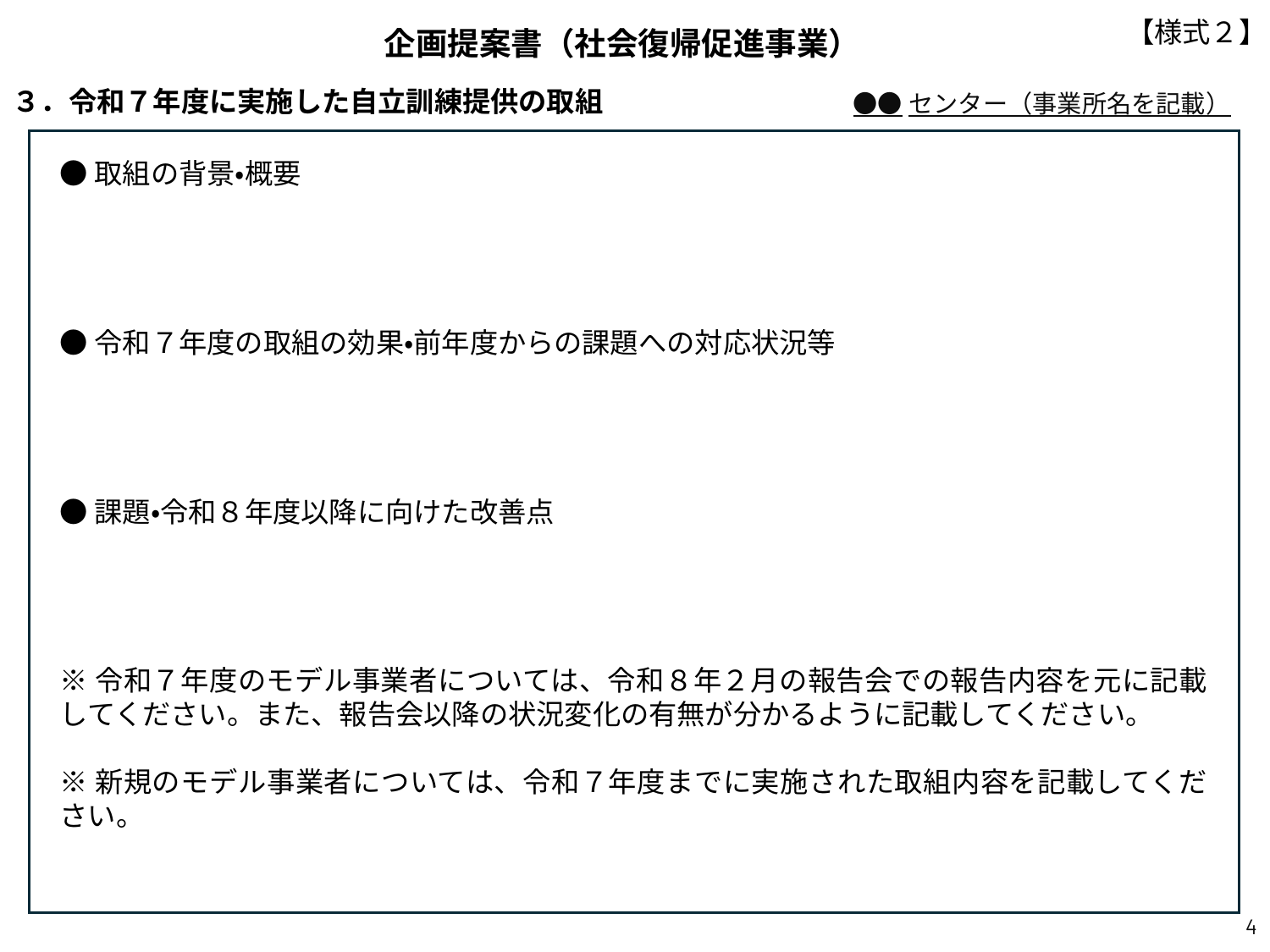

【様式２】
企画提案書（社会復帰促進事業）
３．令和７年度に実施した自立訓練提供の取組
●●センター（事業所名を記載）

●取組の背景・概要

●令和７年度の取組の効果・前年度からの課題への対応状況等

●課題・令和８年度以降に向けた改善点

※令和７年度のモデル事業者については、令和８年２月の報告会での報告内容を元に記載してください。また、報告会以降の状況変化の有無が分かるように記載してください。

※新規のモデル事業者については、令和７年度までに実施された取組内容を記載してください。
4